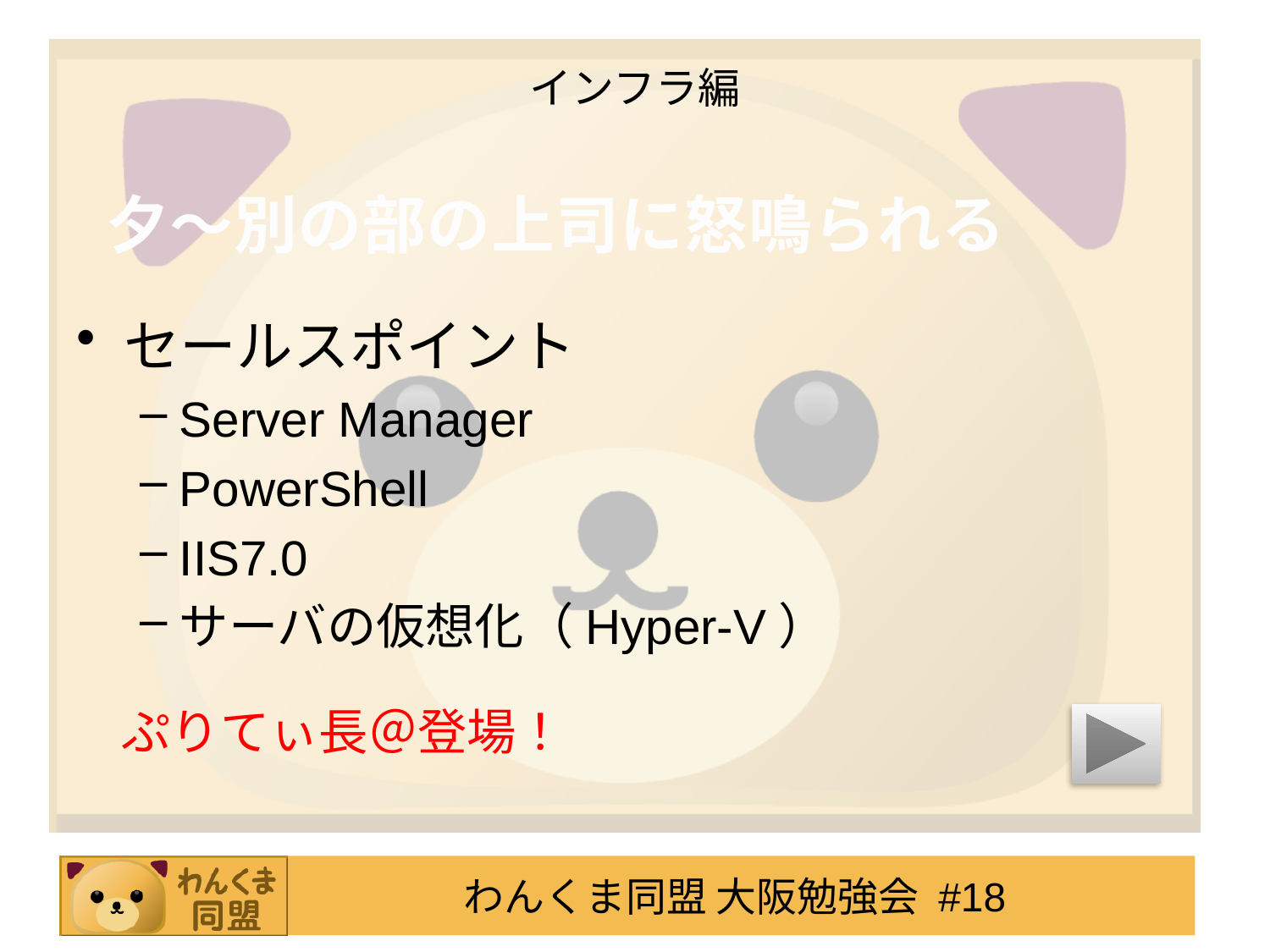

# インフラ編

セールスポイント
Server Manager
PowerShell
IIS7.0
サーバの仮想化（Hyper-V）
夕～別の部の上司に怒鳴られる
ぷりてぃ長＠登場！